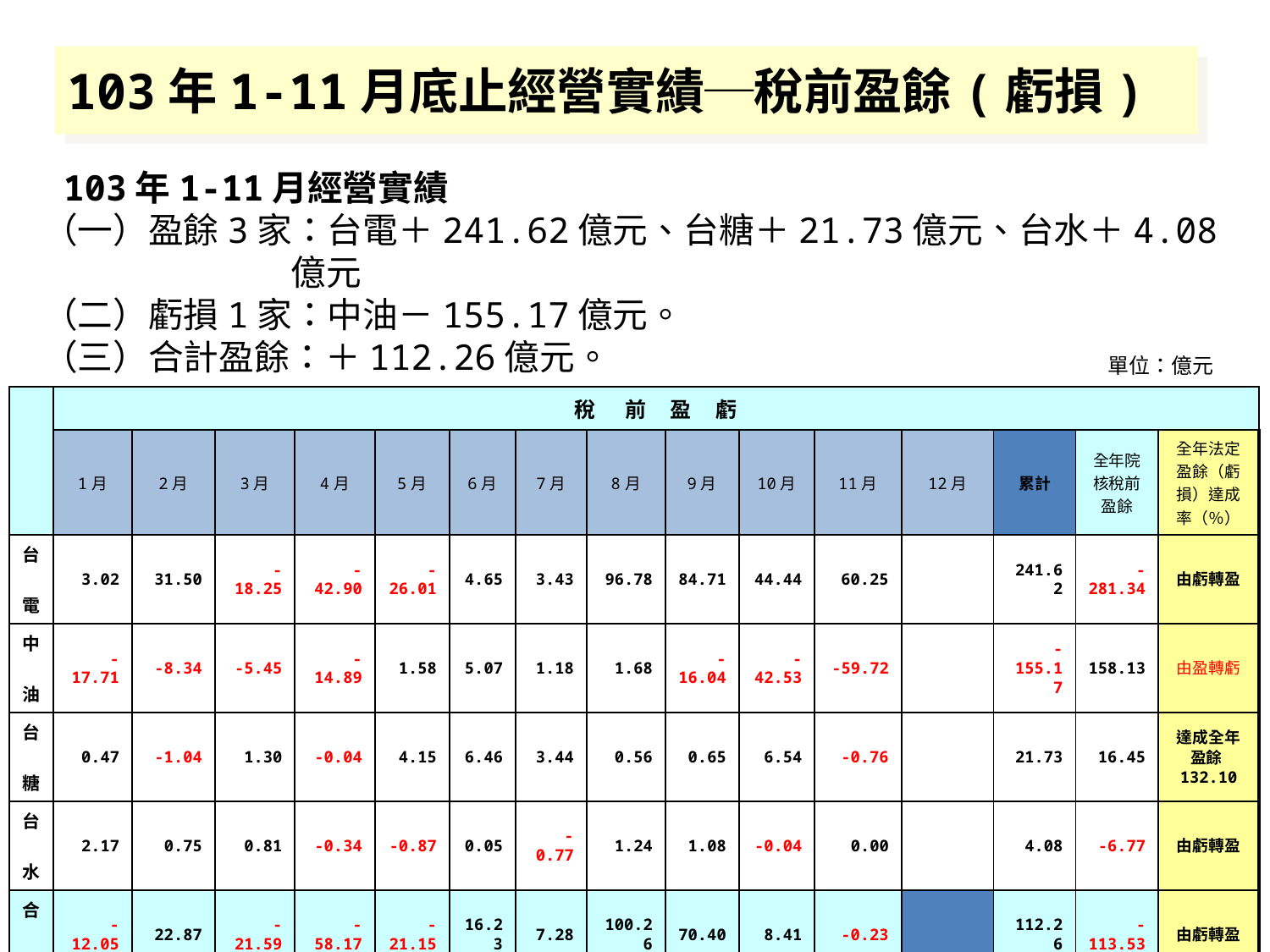

# 103年1-11月底止經營實績─稅前盈餘(虧損)
 103年1-11月經營實績
（一）盈餘3家：台電＋241.62億元、台糖＋21.73億元、台水＋4.08億元
（二）虧損1家：中油－155.17億元。
（三）合計盈餘：＋112.26億元。
單位：億元
|  | 稅 前 盈 虧 |  |  |  |  |  |  |  |  |  |  |  |  |  |  |
| --- | --- | --- | --- | --- | --- | --- | --- | --- | --- | --- | --- | --- | --- | --- | --- |
|  | 1月 | 2月 | 3月 | 4月 | 5月 | 6月 | 7月 | 8月 | 9月 | 10月 | 11月 | 12月 | 累計 | 全年院核稅前盈餘 | 全年法定盈餘（虧損）達成率（％） |
| 台 電 | 3.02 | 31.50 | -18.25 | -42.90 | -26.01 | 4.65 | 3.43 | 96.78 | 84.71 | 44.44 | 60.25 |  | 241.62 | -281.34 | 由虧轉盈 |
| 中 油 | -17.71 | -8.34 | -5.45 | -14.89 | 1.58 | 5.07 | 1.18 | 1.68 | -16.04 | -42.53 | -59.72 |  | -155.17 | 158.13 | 由盈轉虧 |
| 台 糖 | 0.47 | -1.04 | 1.30 | -0.04 | 4.15 | 6.46 | 3.44 | 0.56 | 0.65 | 6.54 | -0.76 |  | 21.73 | 16.45 | 達成全年盈餘132.10 |
| 台 水 | 2.17 | 0.75 | 0.81 | -0.34 | -0.87 | 0.05 | -0.77 | 1.24 | 1.08 | -0.04 | 0.00 |  | 4.08 | -6.77 | 由虧轉盈 |
| 合 計 | -12.05 | 22.87 | -21.59 | -58.17 | -21.15 | 16.23 | 7.28 | 100.26 | 70.40 | 8.41 | -0.23 |  | 112.26 | -113.53 | 由虧轉盈 |
1